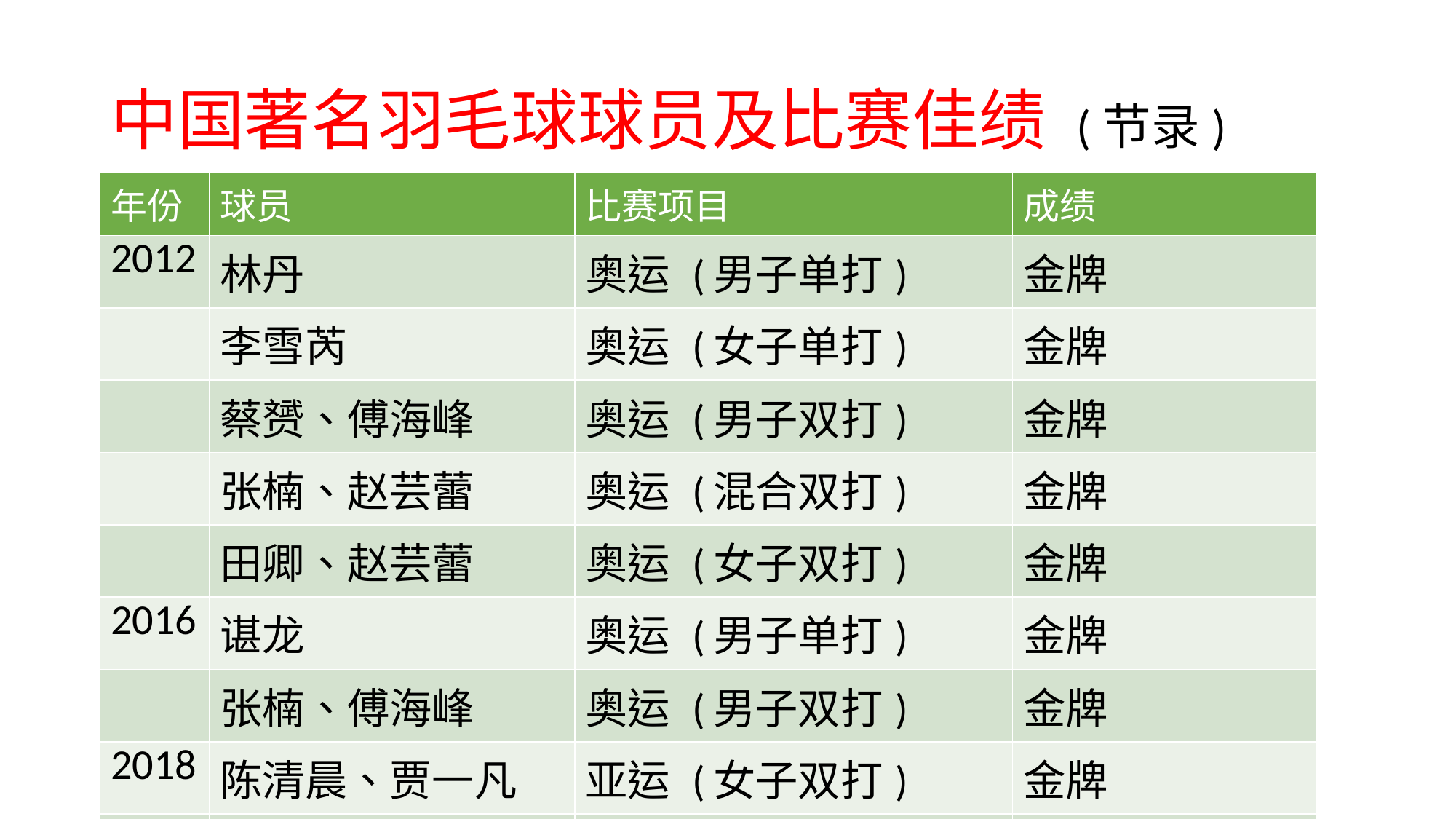

# 中国著名羽毛球球员及比赛佳绩 (节录)
| 年份 | 球员 | 比赛项目 | 成绩 |
| --- | --- | --- | --- |
| 2012 | 林丹 | 奥运 (男子单打) | 金牌 |
|  | 李雪芮 | 奥运 (女子单打) | 金牌 |
|  | 蔡赟、傅海峰 | 奥运 (男子双打) | 金牌 |
|  | 张楠、赵芸蕾 | 奥运 (混合双打) | 金牌 |
|  | 田卿、赵芸蕾 | 奥运 (女子双打) | 金牌 |
| 2016 | 谌龙 | 奥运 (男子单打) | 金牌 |
|  | 张楠、傅海峰 | 奥运 (男子双打) | 金牌 |
| 2018 | 陈清晨、贾一凡 | 亚运 (女子双打) | 金牌 |
|  | 郑思维、黄雅琼 | 亚运 (混合双打) | 金牌 |